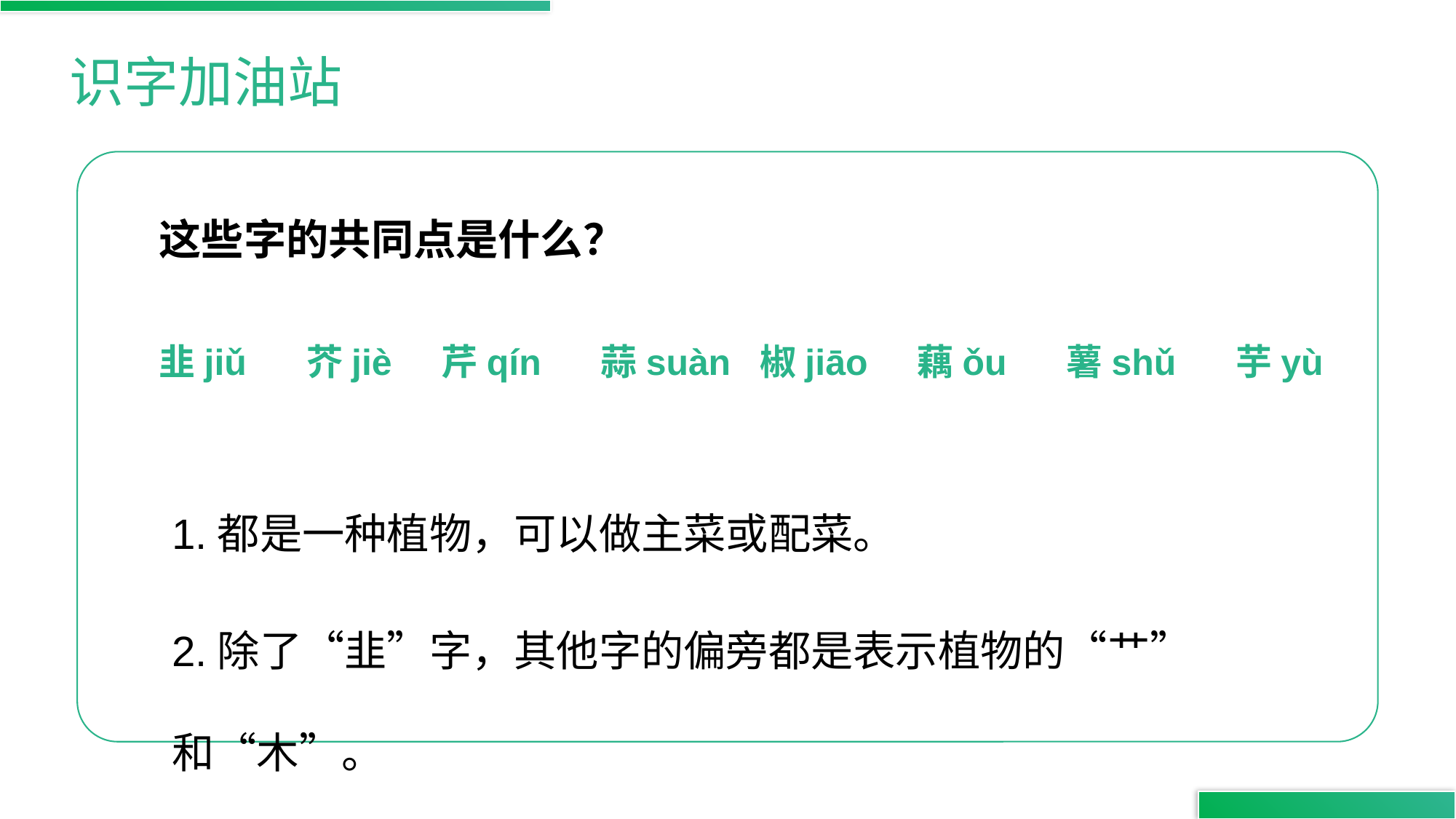

识字加油站
这些字的共同点是什么？
韭jiǔ     芥jiè    芹qín     蒜suàn  椒jiāo    藕ǒu     薯shǔ     芋yù
1.都是一种植物，可以做主菜或配菜。
2.除了“韭”字，其他字的偏旁都是表示植物的“艹”和“木”。